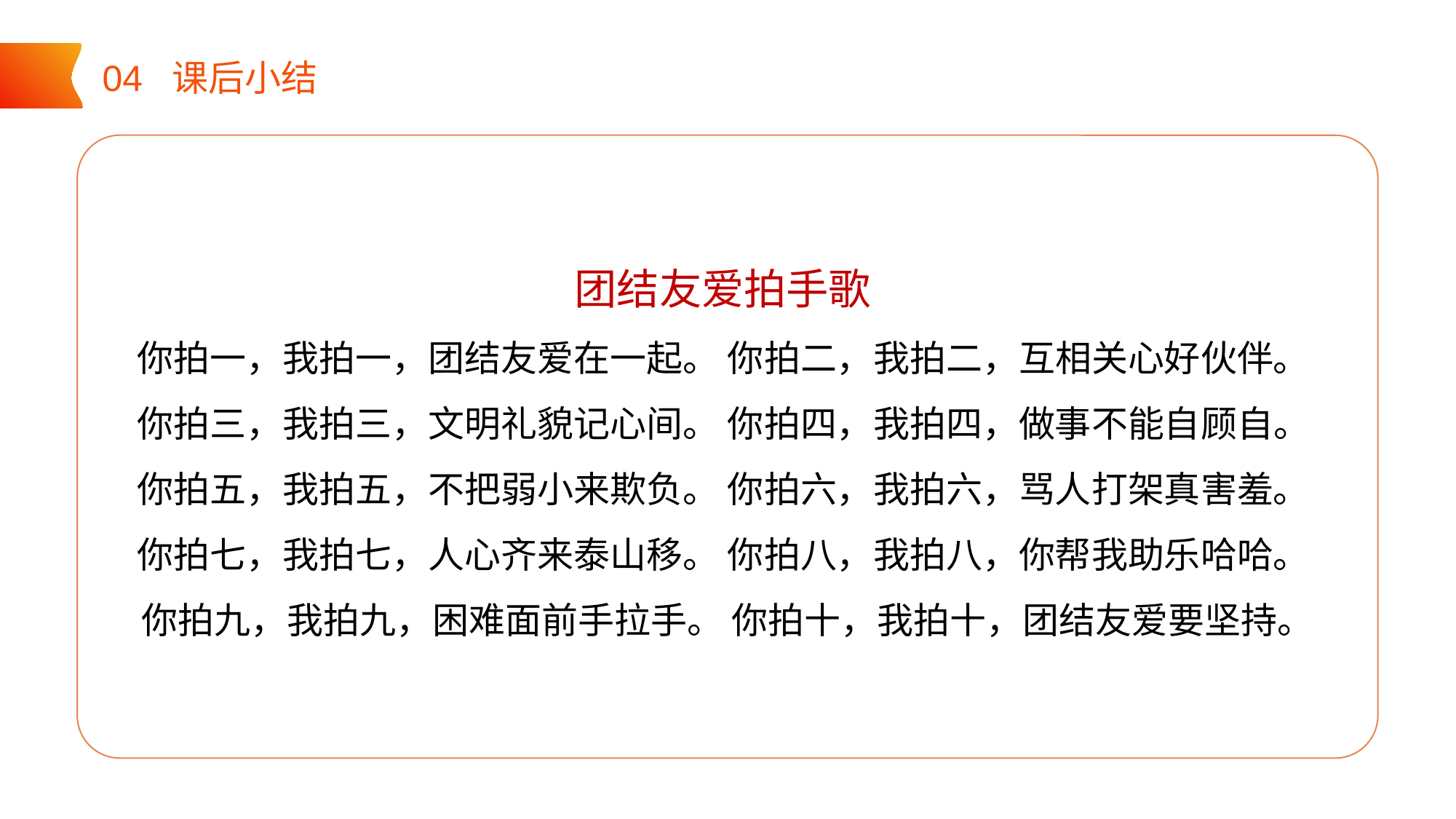

04  课后小结

团结友爱拍手歌
你拍一，我拍一，团结友爱在一起。 你拍二，我拍二，互相关心好伙伴。
你拍三，我拍三，文明礼貌记心间。 你拍四，我拍四，做事不能自顾自。
你拍五，我拍五，不把弱小来欺负。 你拍六，我拍六，骂人打架真害羞。
你拍七，我拍七，人心齐来泰山移。 你拍八，我拍八，你帮我助乐哈哈。
你拍九，我拍九，困难面前手拉手。 你拍十，我拍十，团结友爱要坚持。